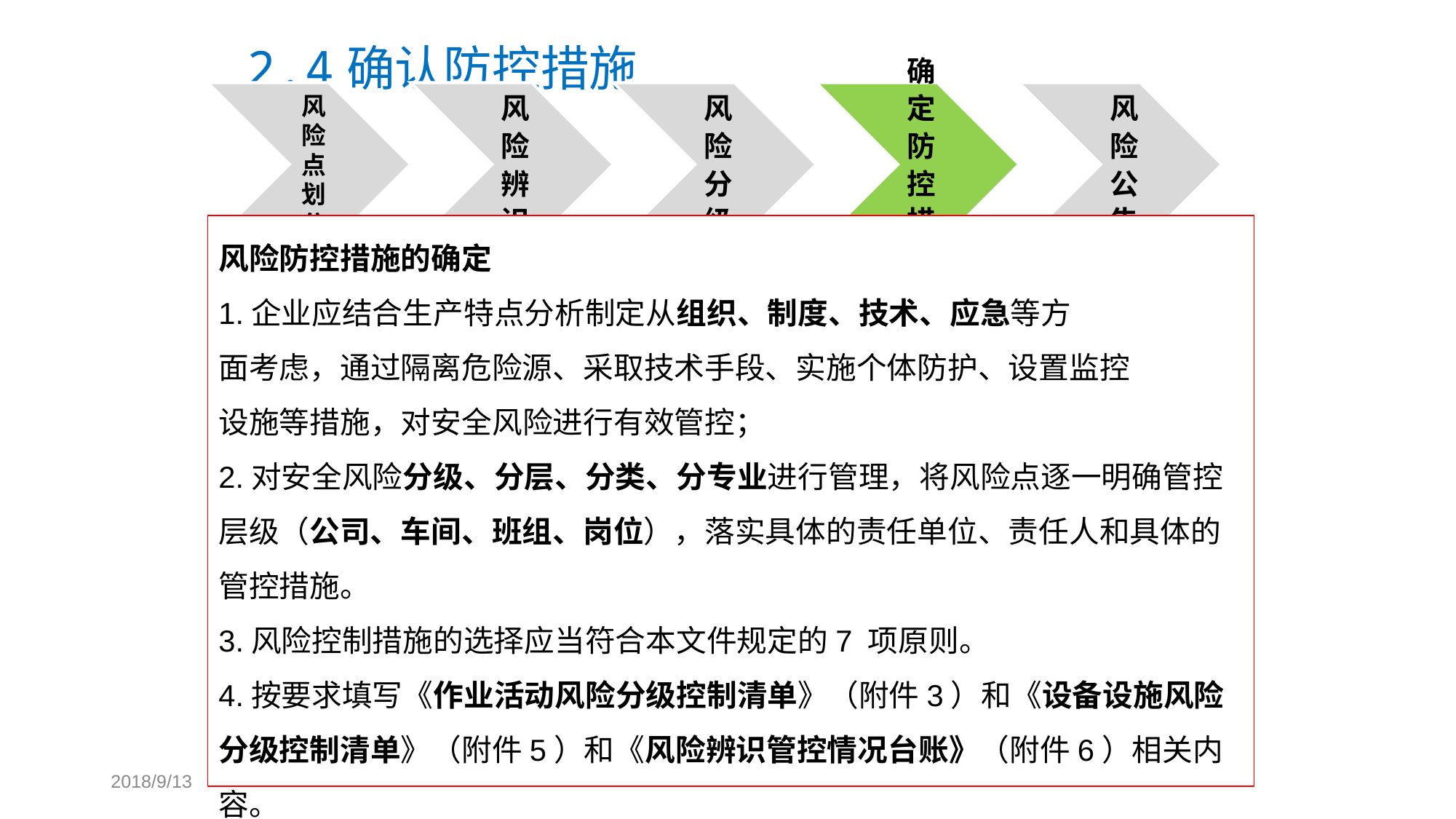

# 2.4确认防控措施
风险点划分
风险辨识
风险分级
确定防控措施
风险公告
风险防控措施的确定
1.企业应结合生产特点分析制定从组织、制度、技术、应急等方
面考虑，通过隔离危险源、采取技术手段、实施个体防护、设置监控
设施等措施，对安全风险进行有效管控；
2.对安全风险分级、分层、分类、分专业进行管理，将风险点逐一明确管控层级（公司、车间、班组、岗位），落实具体的责任单位、责任人和具体的管控措施。
3.风险控制措施的选择应当符合本文件规定的7 项原则。
4.按要求填写《作业活动风险分级控制清单》（附件3）和《设备设施风险分级控制清单》（附件5）和《风险辨识管控情况台账》（附件6）相关内容。
2018/9/13